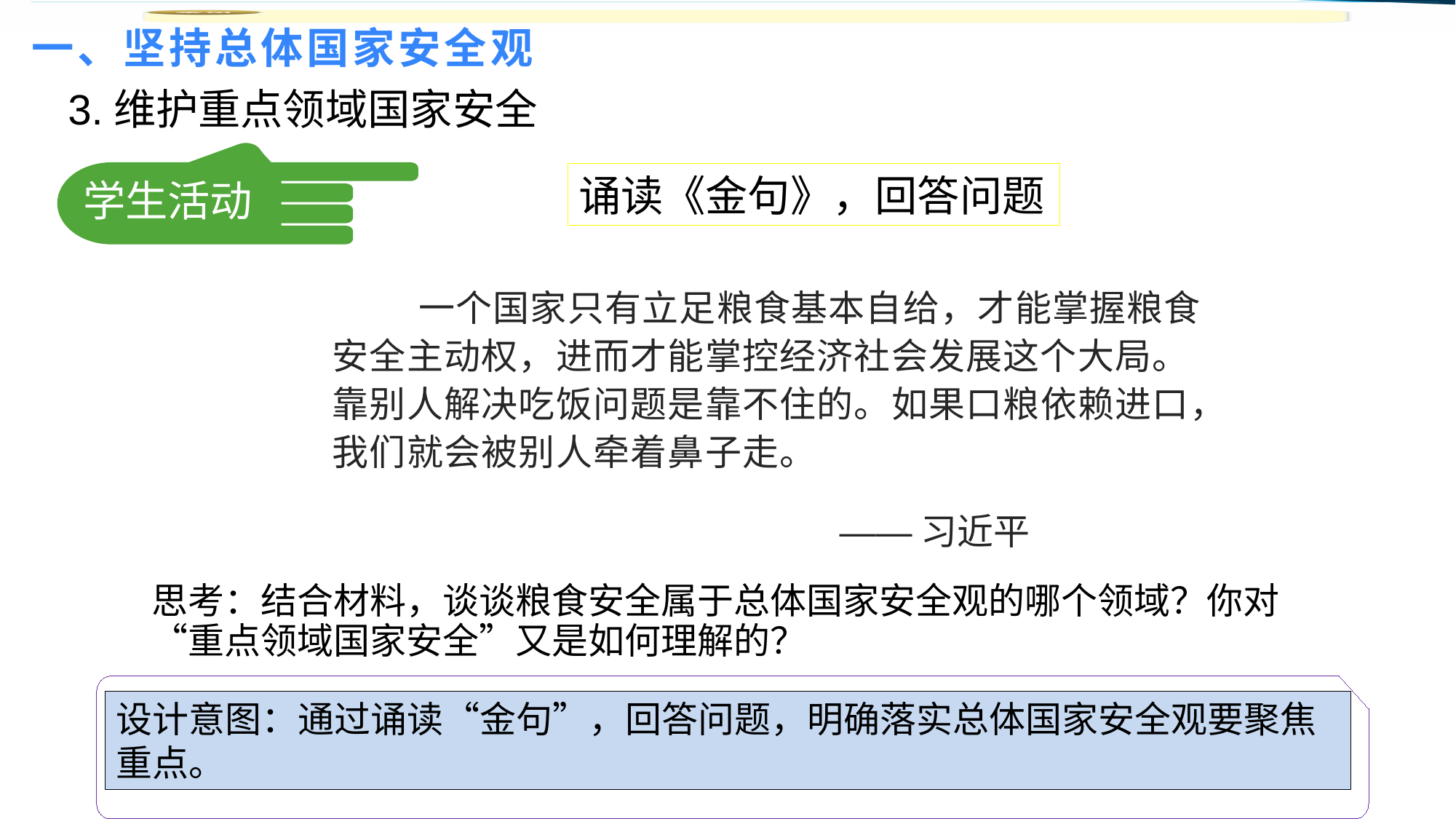

一、坚持总体国家安全观

3.维护重点领域国家安全

学生活动
诵读《金句》，回答问题
       一个国家只有立足粮食基本自给，才能掌握粮食安全主动权，进而才能掌控经济社会发展这个大局。靠别人解决吃饭问题是靠不住的。如果口粮依赖进口，我们就会被别人牵着鼻子走。
——习近平
思考：结合材料，谈谈粮食安全属于总体国家安全观的哪个领域？你对“重点领域国家安全”又是如何理解的？

设计意图：通过诵读“金句”，回答问题，明确落实总体国家安全观要聚焦重点。